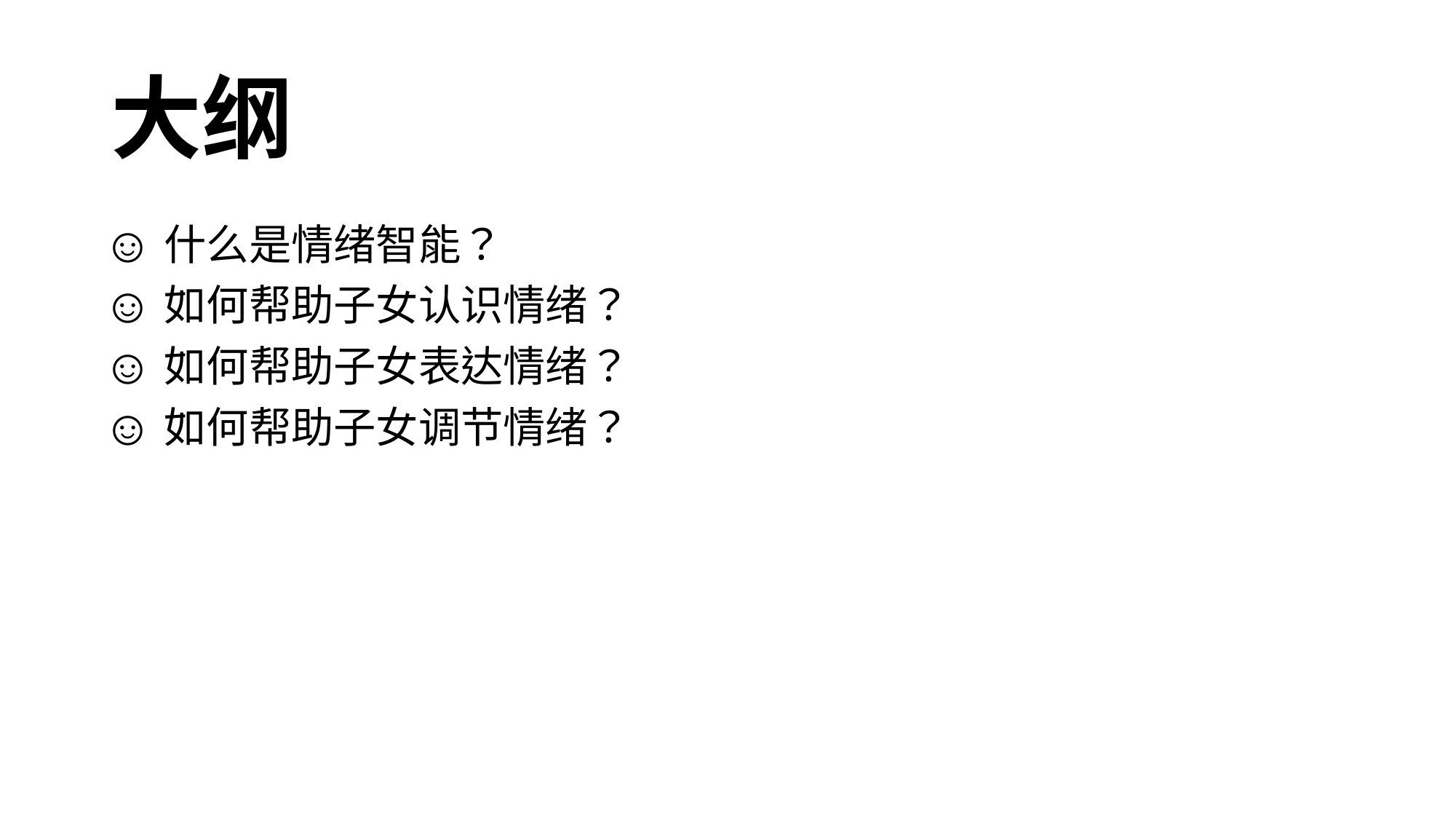

# 大纲
 什么是情绪智能？
 如何帮助子女认识情绪？
 如何帮助子女表达情绪？
 如何帮助子女调节情绪？